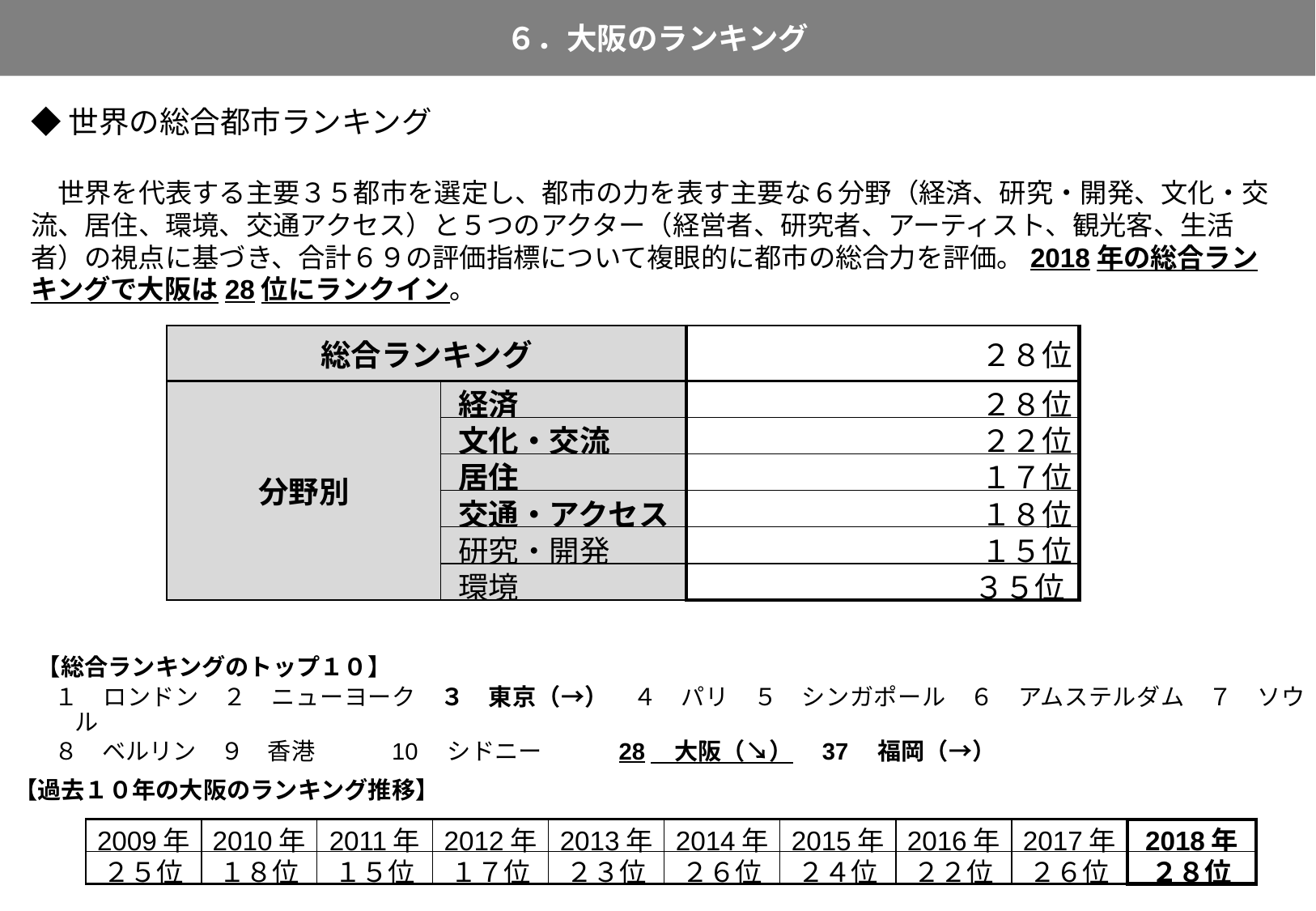

６．大阪のランキング
13
◆世界の総合都市ランキング

　世界を代表する主要３５都市を選定し、都市の力を表す主要な６分野（経済、研究・開発、文化・交流、居住、環境、交通アクセス）と５つのアクター（経営者、研究者、アーティスト、観光客、生活者）の視点に基づき、合計６９の評価指標について複眼的に都市の総合力を評価。2018年の総合ランキングで大阪は28位にランクイン。
| 総合ランキング |  | ２８位 |
| --- | --- | --- |
| 分野別 | 経済 | ２８位 |
|  | 文化・交流 | ２２位 |
|  | 居住 | １７位 |
|  | 交通・アクセス | １８位 |
|  | 研究・開発 | １５位 |
|  | 環境 | ３５位 |
【総合ランキングのトップ１０】
１　ロンドン　２　ニューヨーク　３　東京（→）　４　パリ　５　シンガポール　６　アムステルダム　７　ソウル
８　ベルリン　９　香港　　　10　シドニー　　　28　大阪（↘）　37　福岡（→）
【過去１０年の大阪のランキング推移】
| 2009年 | 2010年 | 2011年 | 2012年 | 2013年 | 2014年 | 2015年 | 2016年 | 2017年 | 2018年 |
| --- | --- | --- | --- | --- | --- | --- | --- | --- | --- |
| ２５位 | １８位 | １５位 | １７位 | ２３位 | ２６位 | ２４位 | ２２位 | ２６位 | ２８位 |